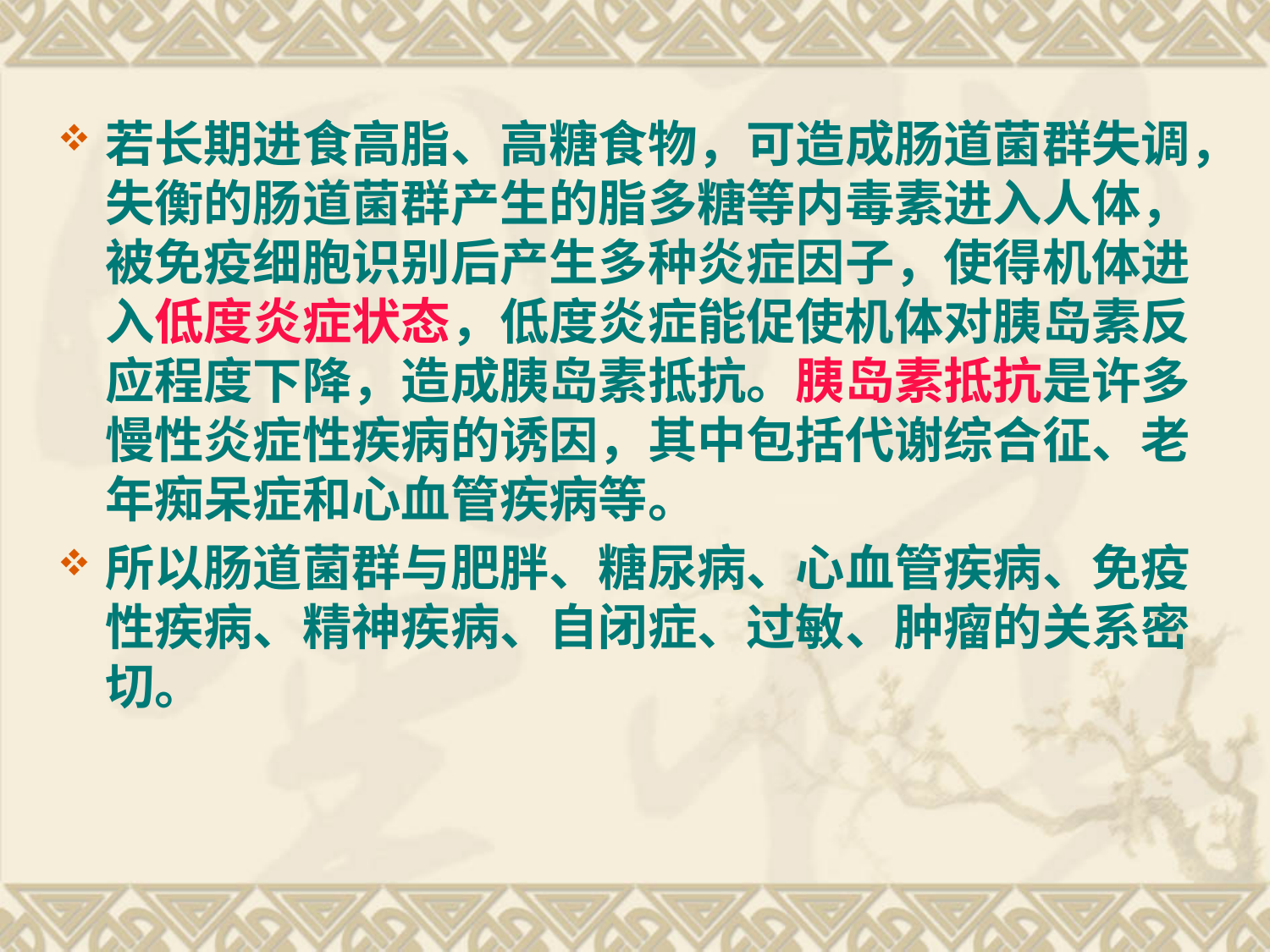

若长期进食高脂、高糖食物，可造成肠道菌群失调，失衡的肠道菌群产生的脂多糖等内毒素进入人体，被免疫细胞识别后产生多种炎症因子，使得机体进入低度炎症状态，低度炎症能促使机体对胰岛素反应程度下降，造成胰岛素抵抗。胰岛素抵抗是许多慢性炎症性疾病的诱因，其中包括代谢综合征、老年痴呆症和心血管疾病等。
所以肠道菌群与肥胖、糖尿病、心血管疾病、免疫性疾病、精神疾病、自闭症、过敏、肿瘤的关系密切。